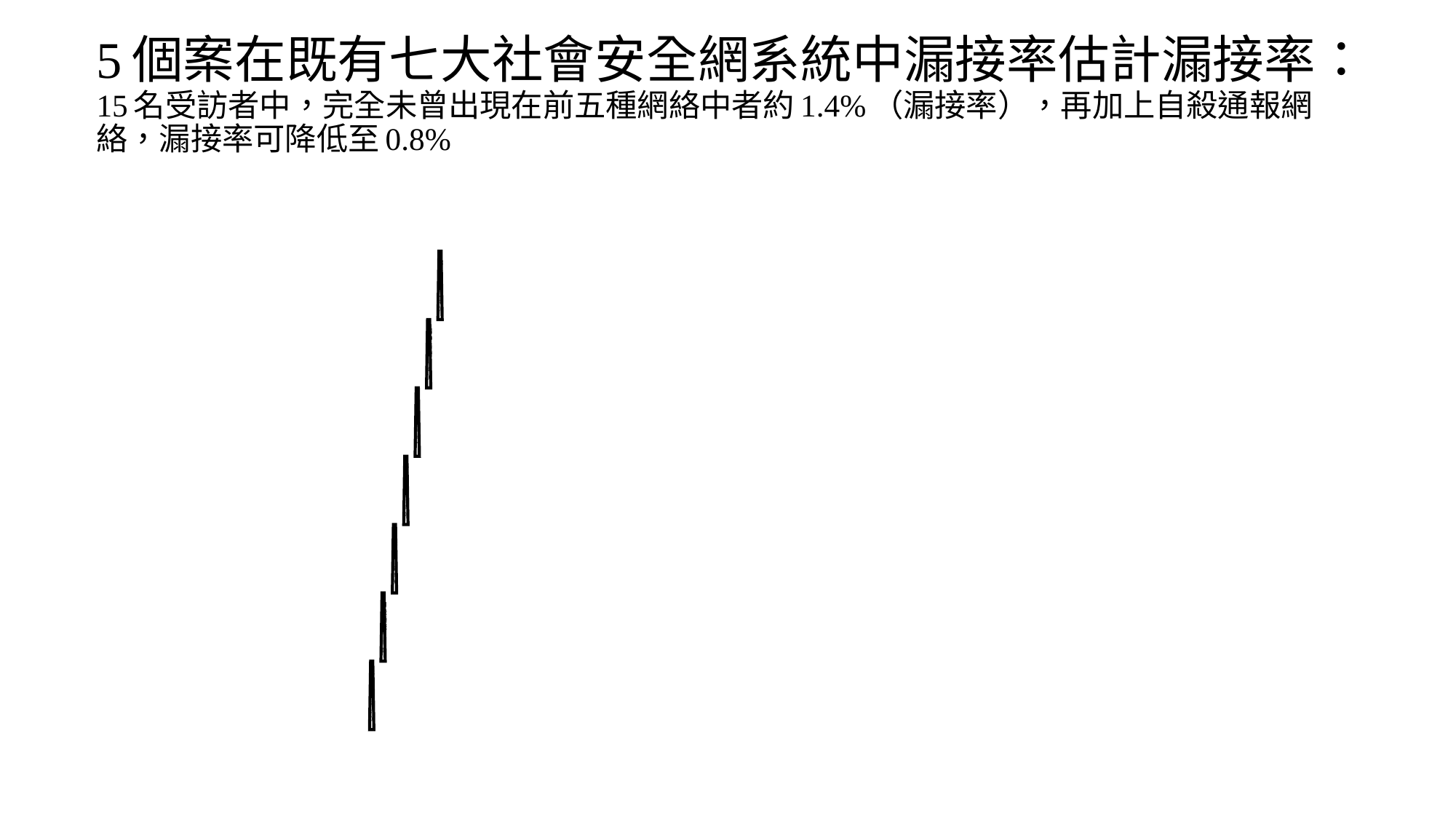

# 5個案在既有七大社會安全網系統中漏接率估計漏接率：15名受訪者中，完全未曾出現在前五種網絡中者約1.4%（漏接率），再加上自殺通報網絡，漏接率可降低至0.8%
成人司法(.27)
精神醫療(.4)
高風險家庭(.47)
兒少保護(.87)
少年司法(.53)
中輟通報(.53)
自殺通報(.6)